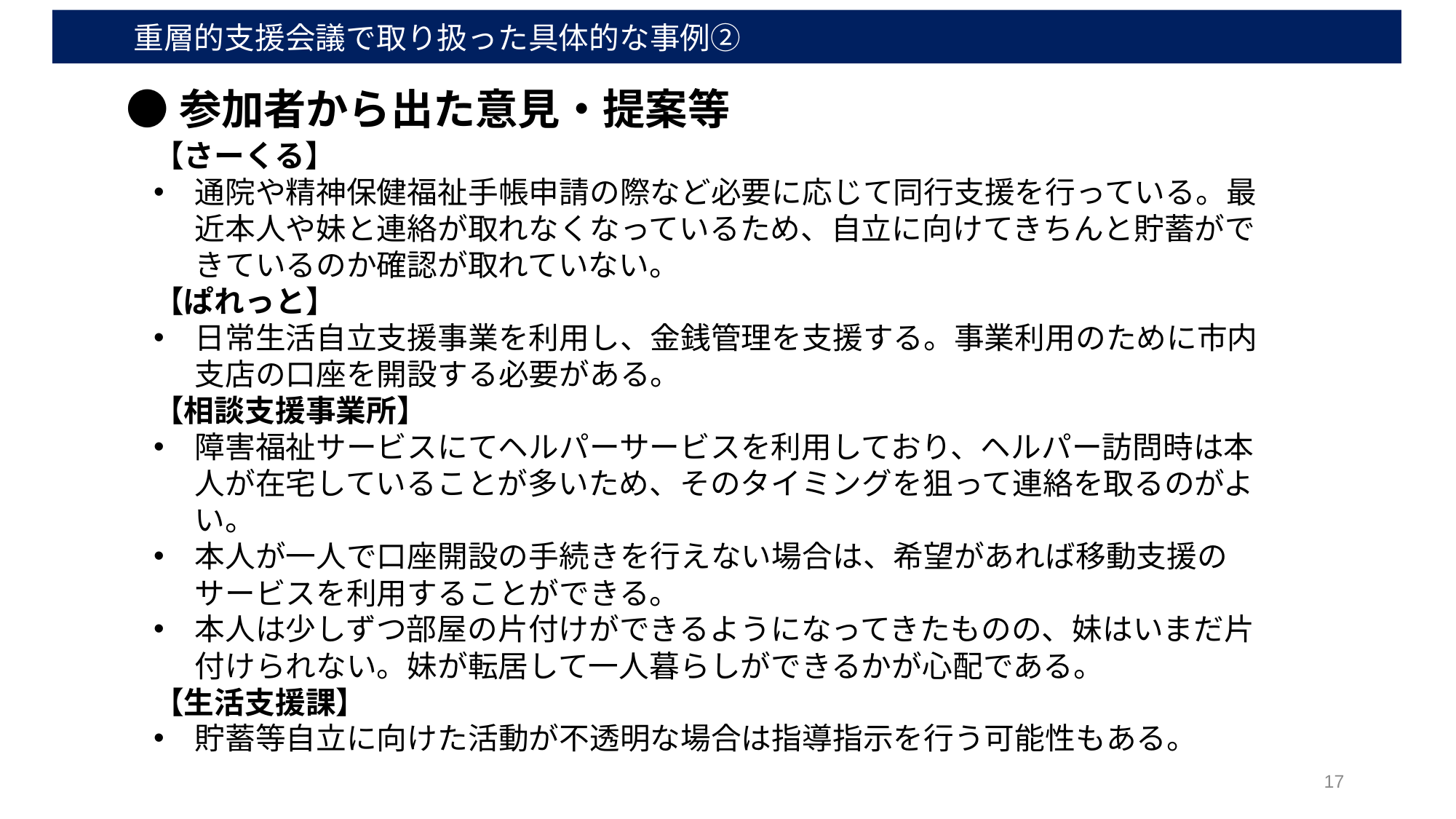

重層的支援会議で取り扱った具体的な事例②
●参加者から出た意見・提案等
【さーくる】
通院や精神保健福祉手帳申請の際など必要に応じて同行支援を行っている。最近本人や妹と連絡が取れなくなっているため、自立に向けてきちんと貯蓄ができているのか確認が取れていない。
【ぱれっと】
日常生活自立支援事業を利用し、金銭管理を支援する。事業利用のために市内支店の口座を開設する必要がある。
【相談支援事業所】
障害福祉サービスにてヘルパーサービスを利用しており、ヘルパー訪問時は本人が在宅していることが多いため、そのタイミングを狙って連絡を取るのがよい。
本人が一人で口座開設の手続きを行えない場合は、希望があれば移動支援のサービスを利用することができる。
本人は少しずつ部屋の片付けができるようになってきたものの、妹はいまだ片付けられない。妹が転居して一人暮らしができるかが心配である。
【生活支援課】
貯蓄等自立に向けた活動が不透明な場合は指導指示を行う可能性もある。
17